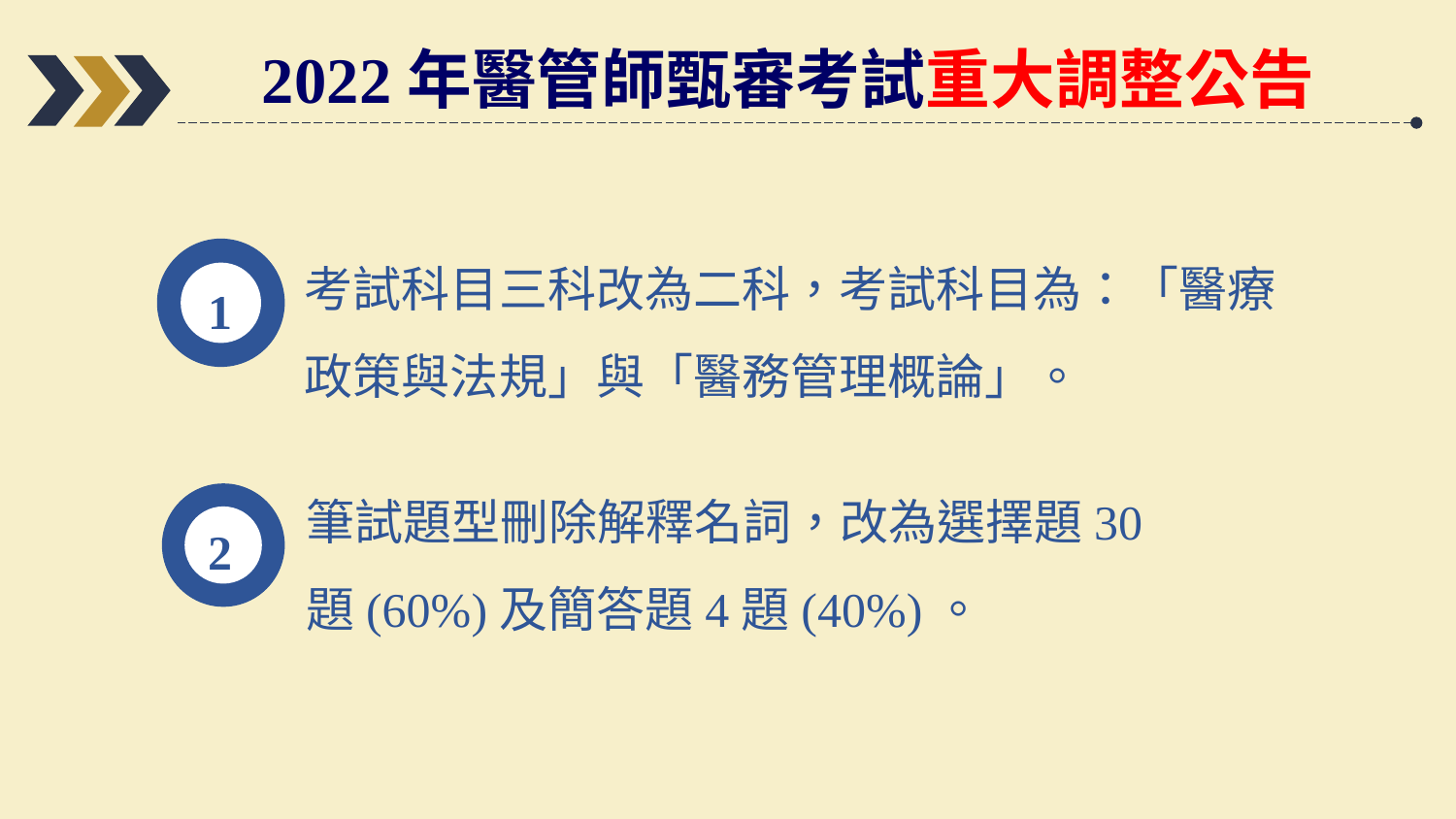

2022年醫管師甄審考試重大調整公告

考試科目三科改為二科，考試科目為：「醫療政策與法規」與「醫務管理概論」。

1

筆試題型刪除解釋名詞，改為選擇題30題(60%)及簡答題4題(40%)。

2